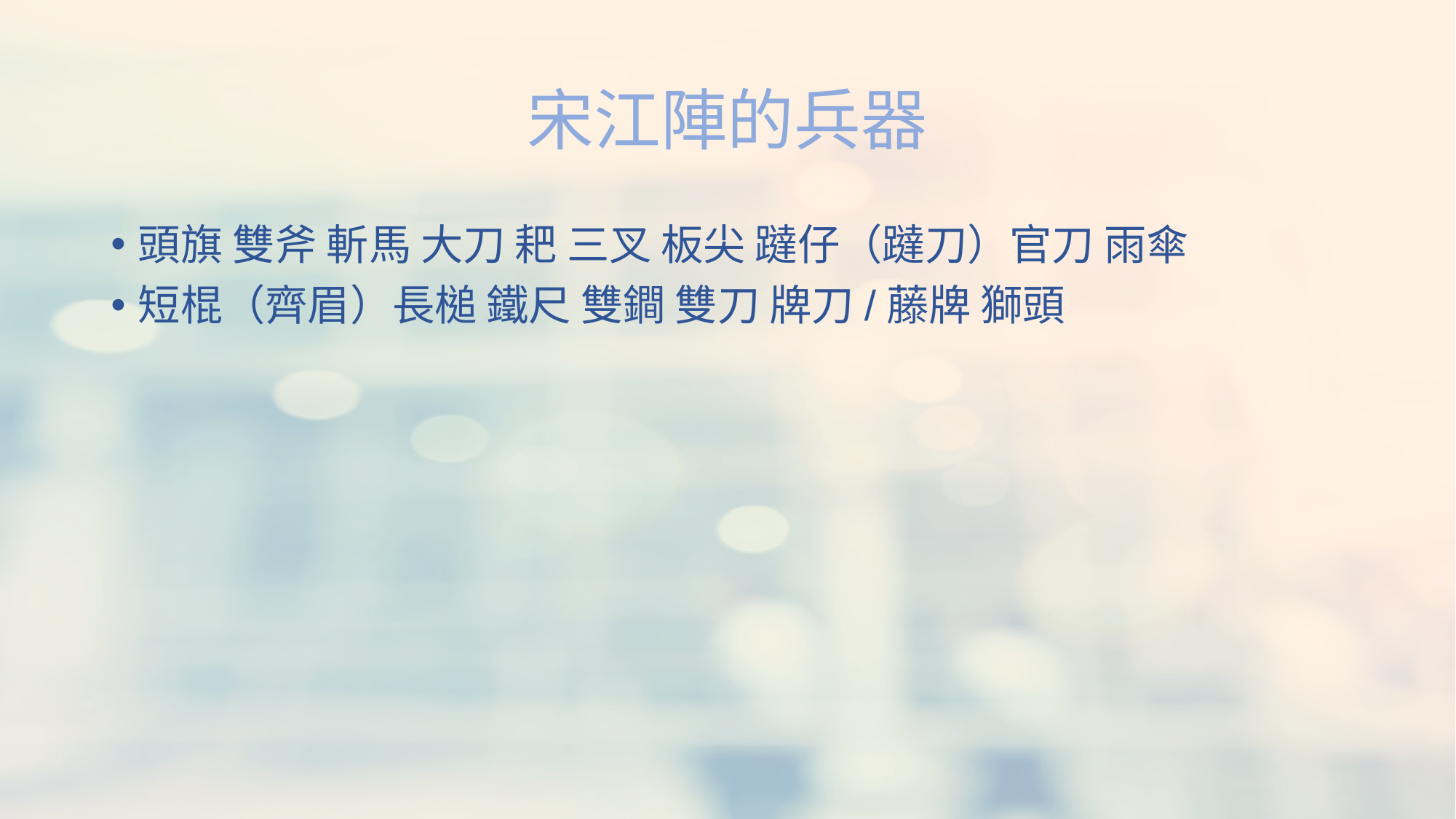

# 宋江陣的兵器
頭旗 雙斧 斬馬 大刀 耙 三叉 板尖 躂仔（躂刀）官刀 雨傘
短棍（齊眉）長槌 鐵尺 雙鐧 雙刀 牌刀/藤牌 獅頭